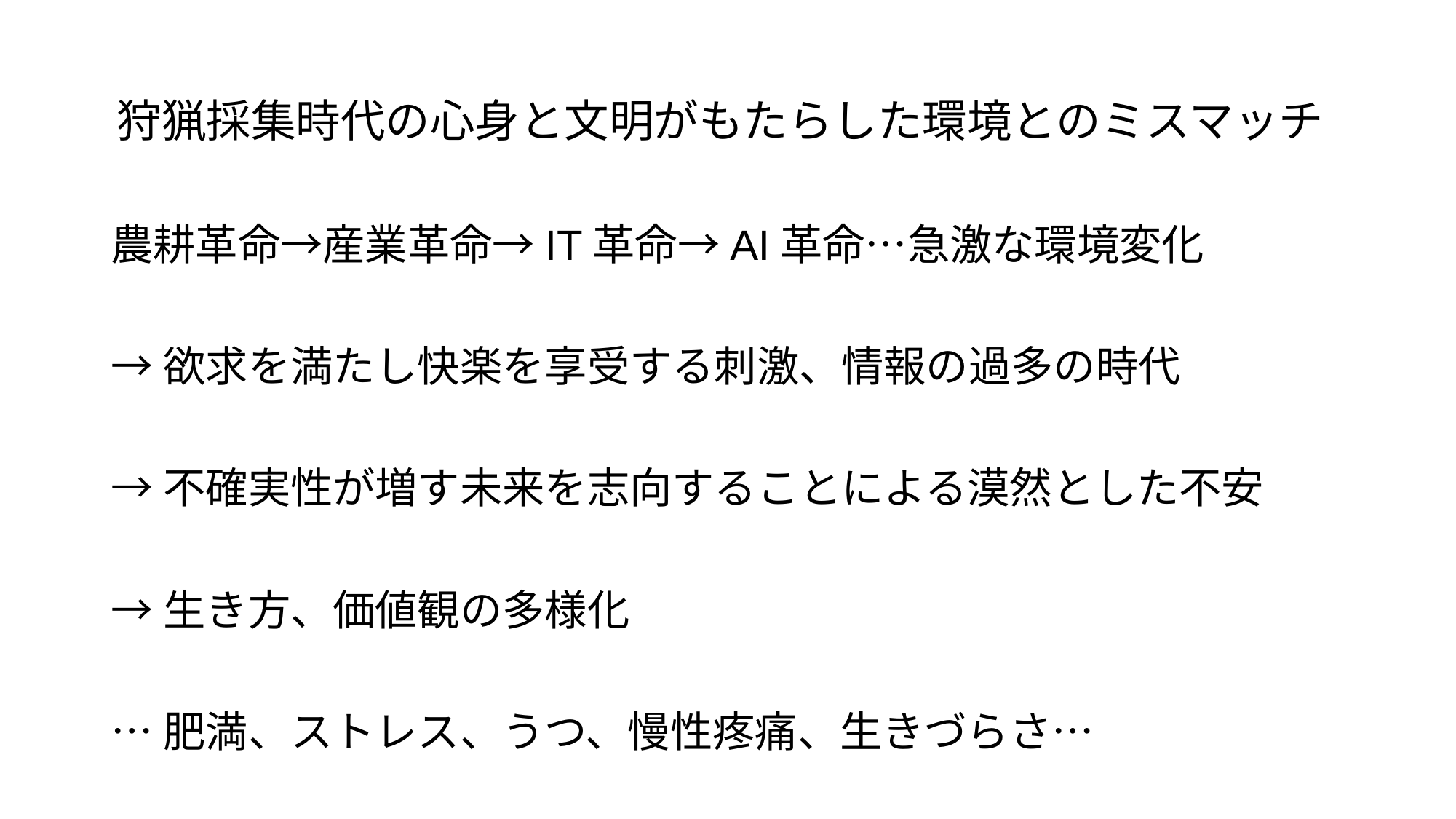

# 狩猟採集時代の心身と文明がもたらした環境とのミスマッチ
農耕革命→産業革命→IT革命→AI革命…急激な環境変化

→欲求を満たし快楽を享受する刺激、情報の過多の時代

→不確実性が増す未来を志向することによる漠然とした不安

→生き方、価値観の多様化

…肥満、ストレス、うつ、慢性疼痛、生きづらさ…